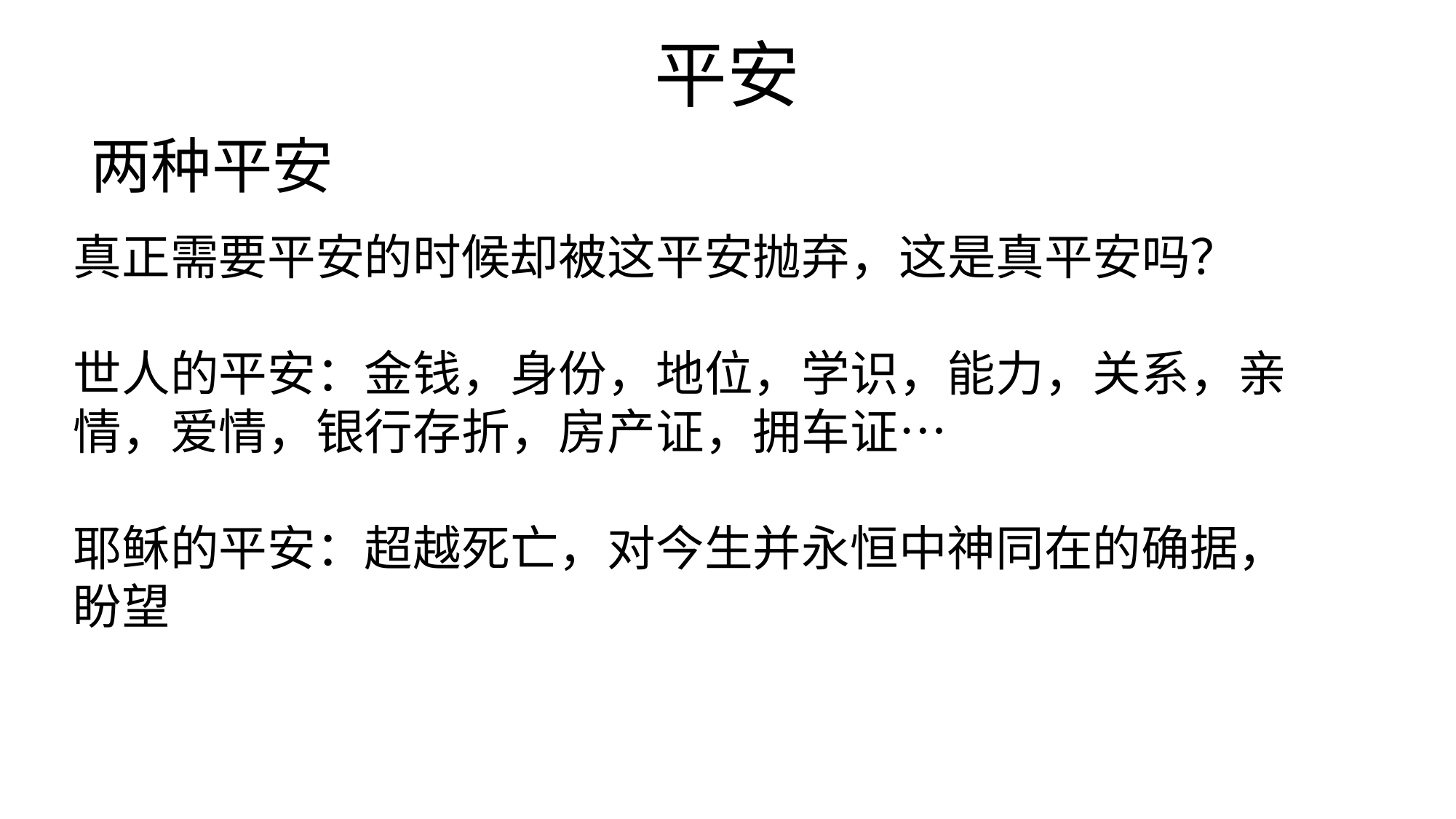

平安
两种平安
真正需要平安的时候却被这平安抛弃，这是真平安吗？

世人的平安：金钱，身份，地位，学识，能力，关系，亲情，爱情，银行存折，房产证，拥车证…

耶稣的平安：超越死亡，对今生并永恒中神同在的确据，盼望